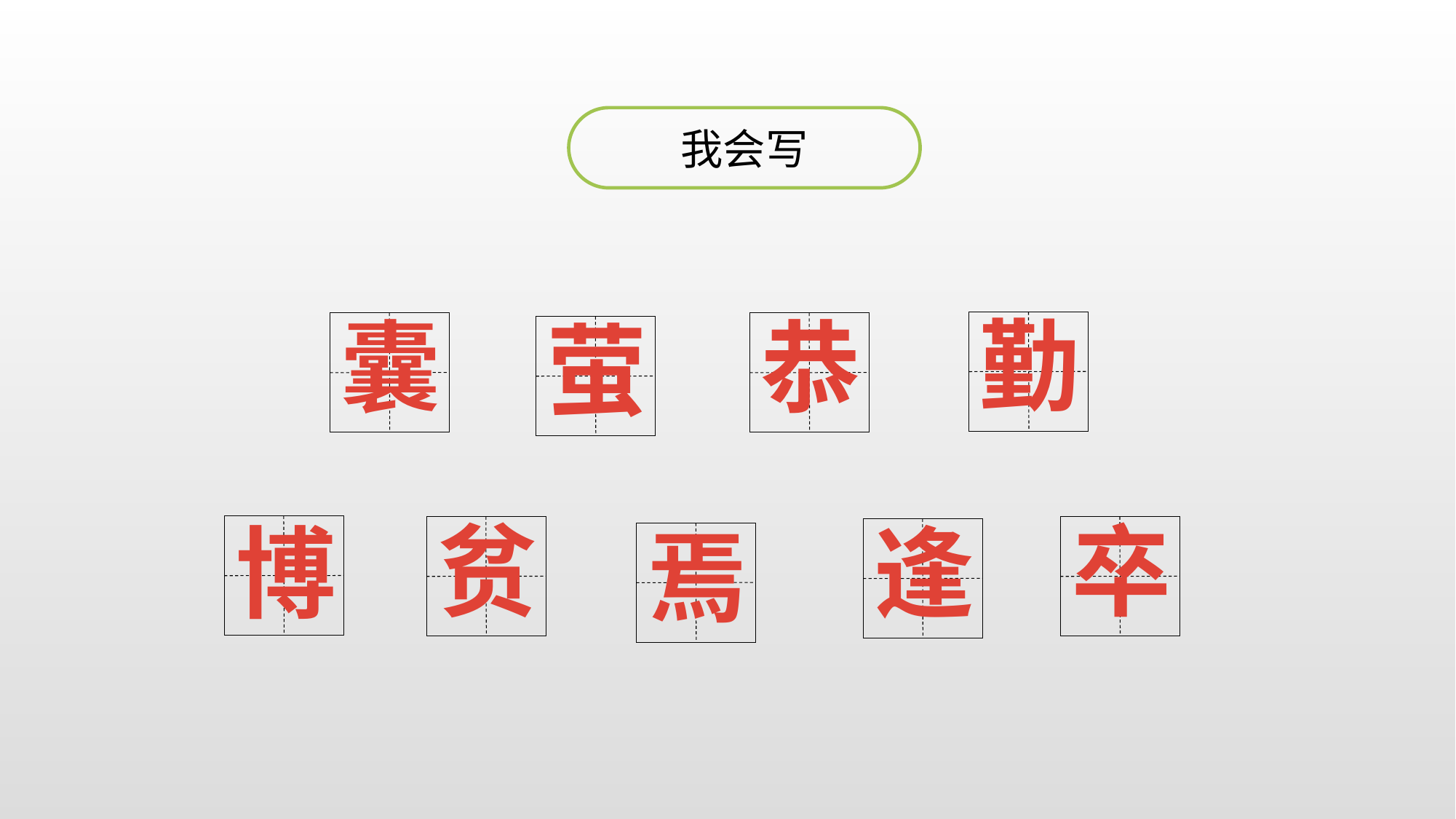

我会写
勤

囊

恭

萤

贫

卒

逢

博

焉